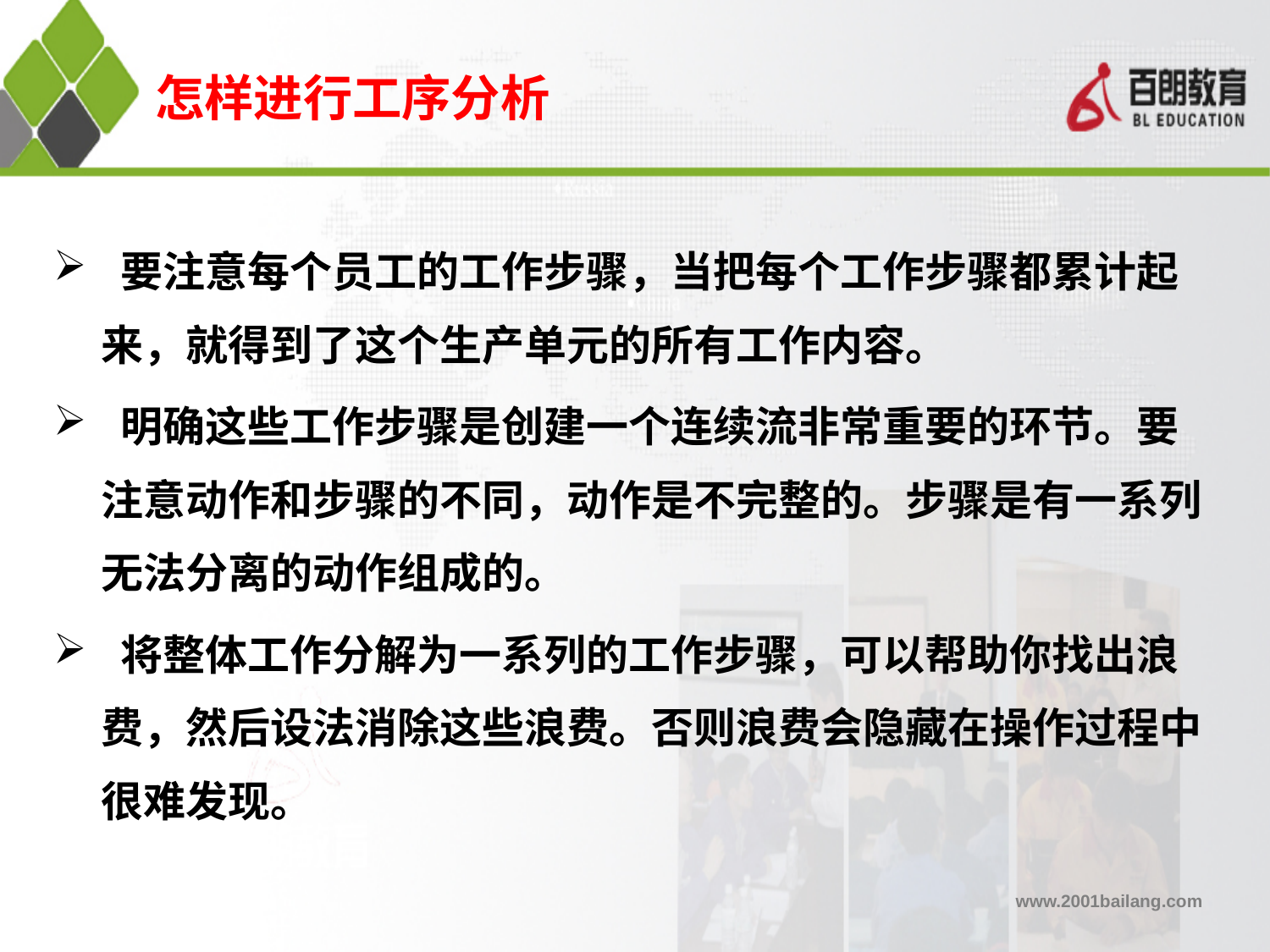

# 怎样进行工序分析
 要注意每个员工的工作步骤，当把每个工作步骤都累计起来，就得到了这个生产单元的所有工作内容。
 明确这些工作步骤是创建一个连续流非常重要的环节。要注意动作和步骤的不同，动作是不完整的。步骤是有一系列无法分离的动作组成的。
 将整体工作分解为一系列的工作步骤，可以帮助你找出浪费，然后设法消除这些浪费。否则浪费会隐藏在操作过程中很难发现。